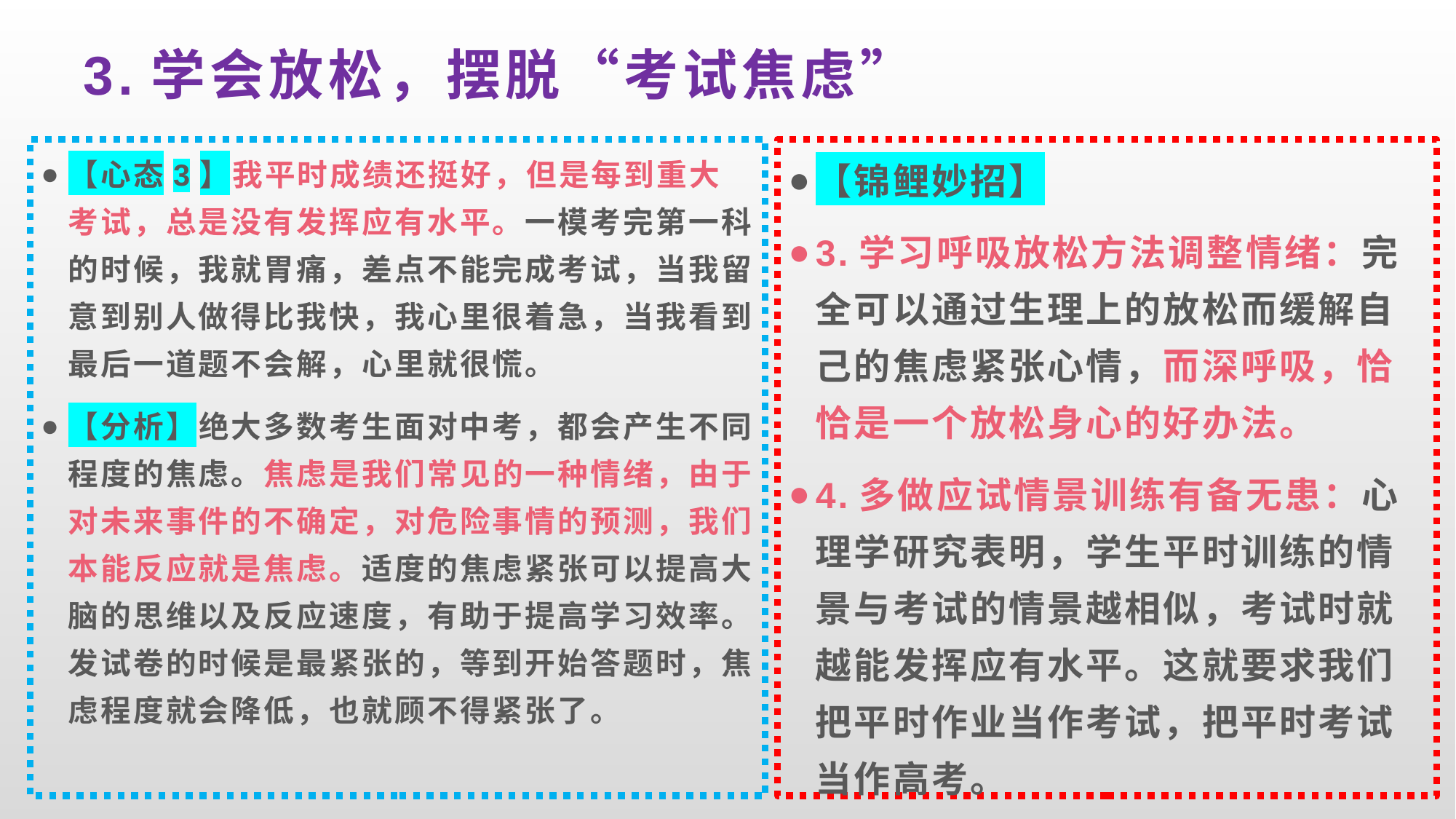

# 3.学会放松，摆脱“考试焦虑”
【心态3】我平时成绩还挺好，但是每到重大考试，总是没有发挥应有水平。一模考完第一科的时候，我就胃痛，差点不能完成考试，当我留意到别人做得比我快，我心里很着急，当我看到最后一道题不会解，心里就很慌。
【分析】绝大多数考生面对中考，都会产生不同程度的焦虑。焦虑是我们常见的一种情绪，由于对未来事件的不确定，对危险事情的预测，我们本能反应就是焦虑。适度的焦虑紧张可以提高大脑的思维以及反应速度，有助于提高学习效率。发试卷的时候是最紧张的，等到开始答题时，焦虑程度就会降低，也就顾不得紧张了。
【锦鲤妙招】
3.学习呼吸放松方法调整情绪：完全可以通过生理上的放松而缓解自己的焦虑紧张心情，而深呼吸，恰恰是一个放松身心的好办法。
4.多做应试情景训练有备无患：心理学研究表明，学生平时训练的情景与考试的情景越相似，考试时就越能发挥应有水平。这就要求我们把平时作业当作考试，把平时考试当作高考。